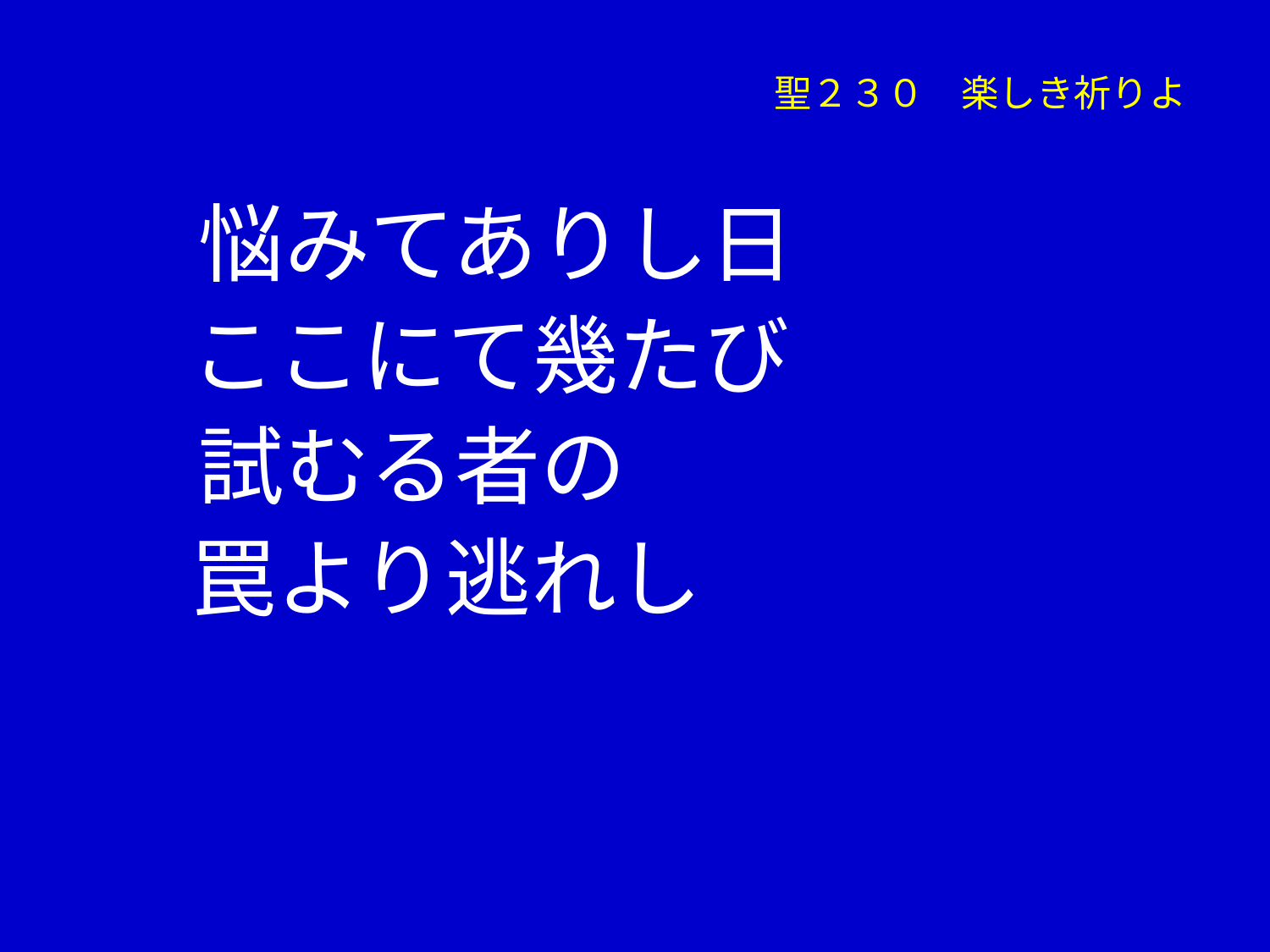

聖２３０　楽しき祈りよ
　 悩みてありし日
    ここにて幾たび
　 試むる者の
    罠より逃れし